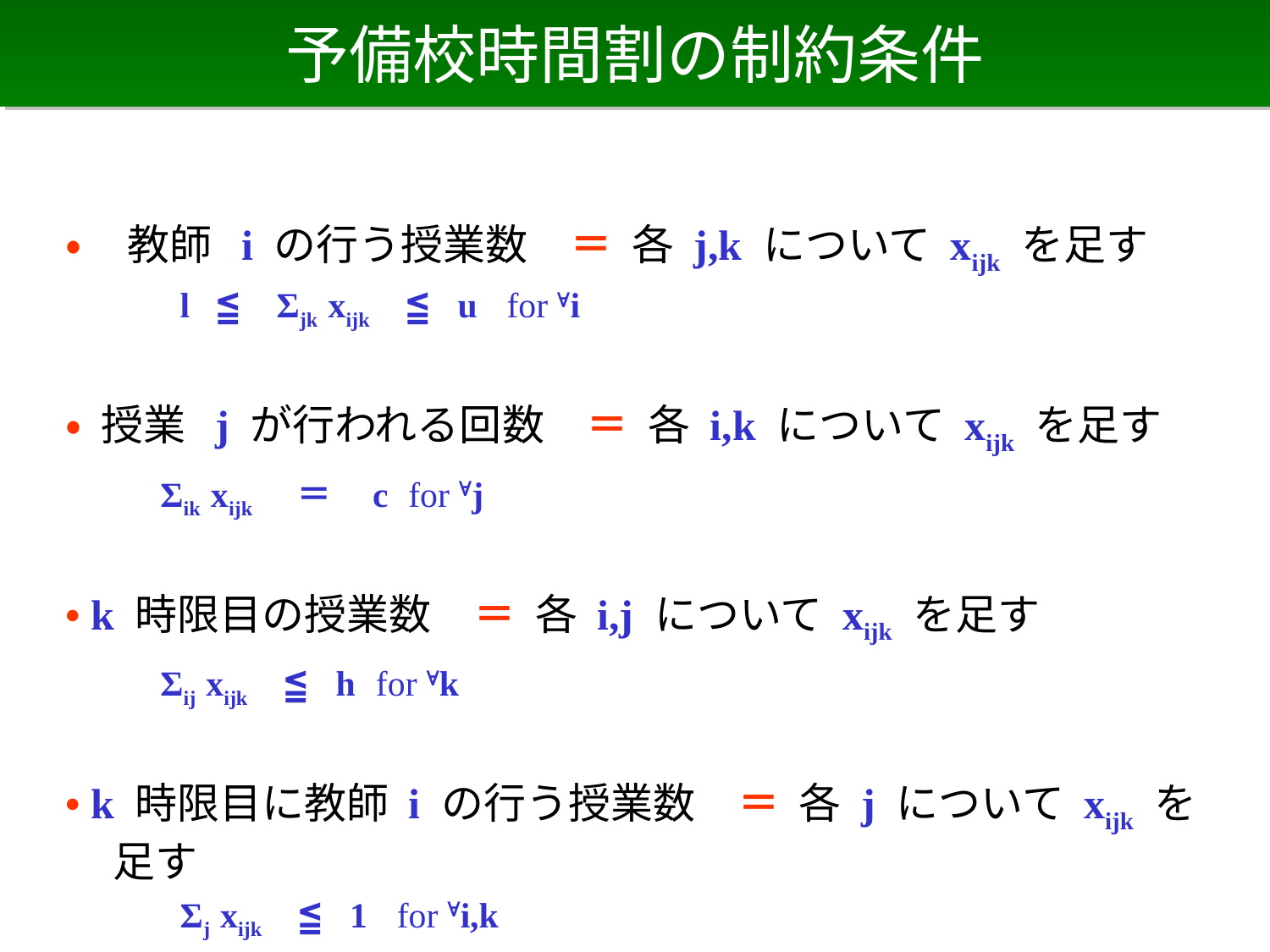

# 予備校時間割の制約条件
• 教師  i の行う授業数　＝  各 j,k について xijk を足す
　　　l     ≦    Σjk  xijk    ≦   u     for ∀i

• 授業  j が行われる回数　＝  各 i,k について xijk を足す
　　Σik  xijk    ＝    c    for ∀j

• k 時限目の授業数　＝  各 i,j について xijk を足す
　　Σij  xijk    ≦   h    for ∀k

• k 時限目に教師 i の行う授業数　＝  各 j について xijk を足す
　　　Σj  xijk    ≦   1     for ∀i,k